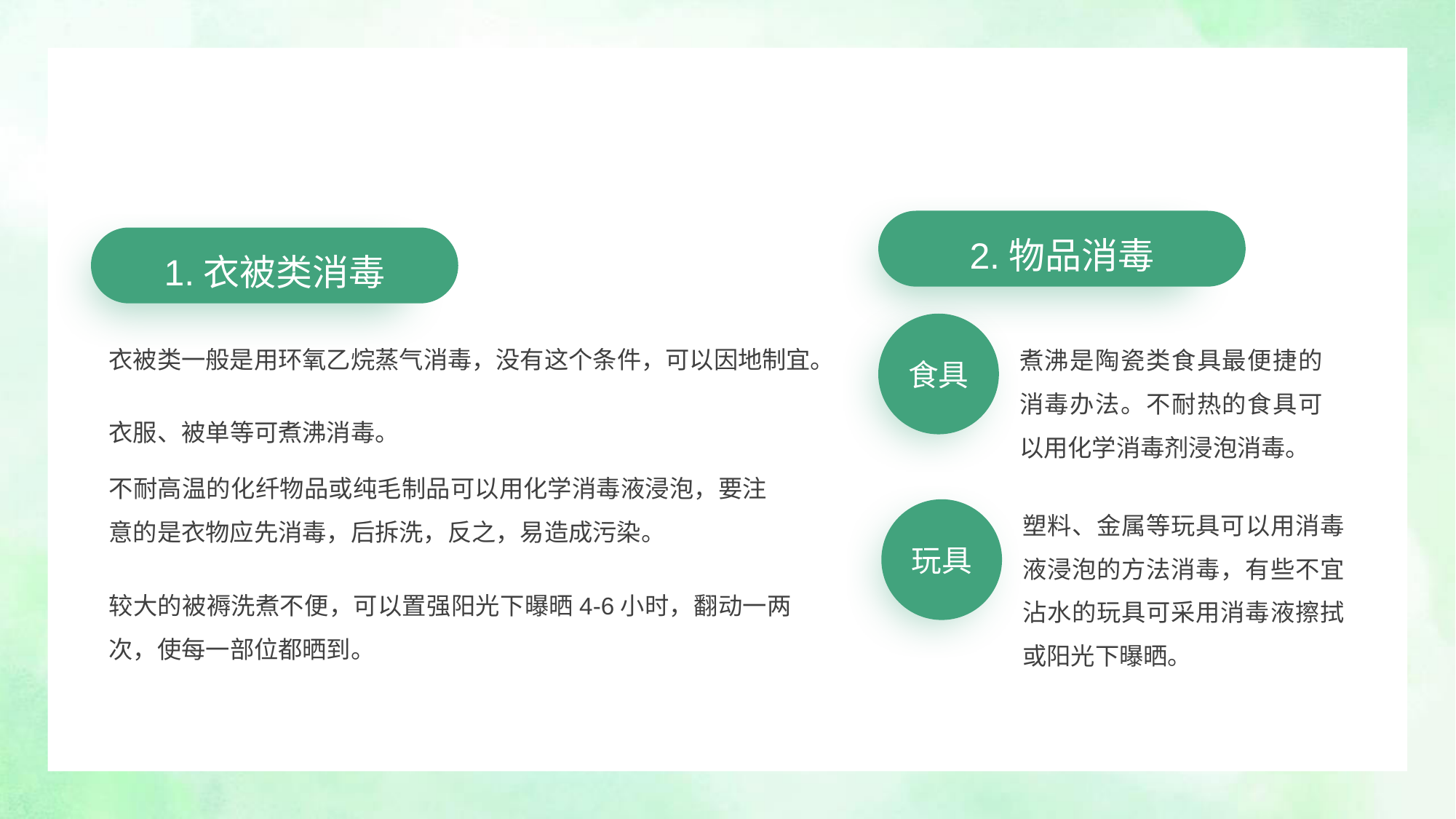

2.物品消毒
1.衣被类消毒
食具
煮沸是陶瓷类食具最便捷的消毒办法。不耐热的食具可以用化学消毒剂浸泡消毒。
衣被类一般是用环氧乙烷蒸气消毒，没有这个条件，可以因地制宜。
衣服、被单等可煮沸消毒。
不耐高温的化纤物品或纯毛制品可以用化学消毒液浸泡，要注意的是衣物应先消毒，后拆洗，反之，易造成污染。
塑料、金属等玩具可以用消毒液浸泡的方法消毒，有些不宜沾水的玩具可采用消毒液擦拭或阳光下曝晒。
玩具
较大的被褥洗煮不便，可以置强阳光下曝晒4-6小时，翻动一两次，使每一部位都晒到。